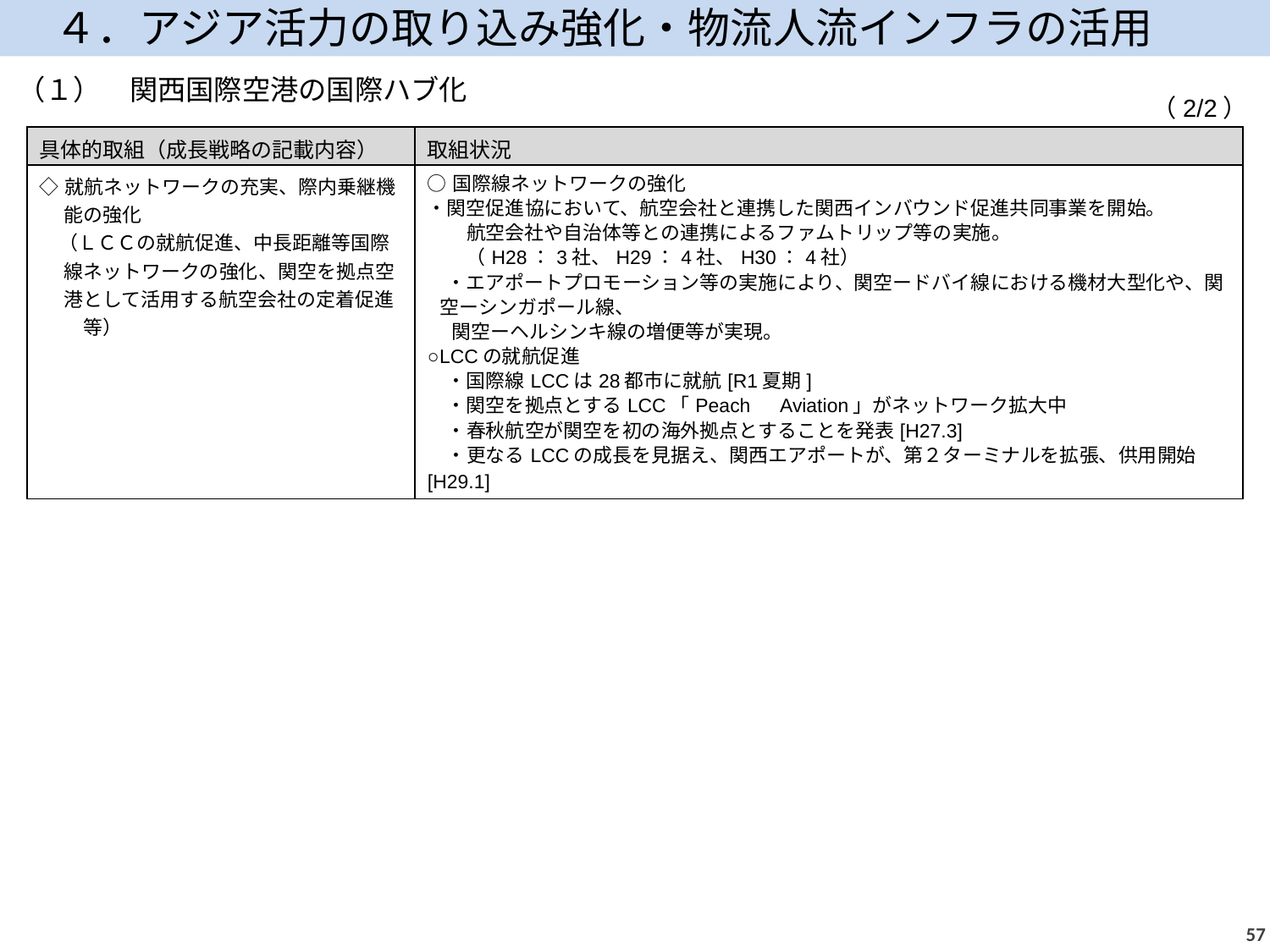

４．アジア活力の取り込み強化・物流人流インフラの活用
（１）　関西国際空港の国際ハブ化
（2/2）
| 具体的取組（成長戦略の記載内容） | 取組状況 |
| --- | --- |
| ◇就航ネットワークの充実、際内乗継機能の強化 　（ＬＣＣの就航促進、中長距離等国際線ネットワークの強化、関空を拠点空港として活用する航空会社の定着促進　等） | ○国際線ネットワークの強化 ・関空促進協において、航空会社と連携した関西インバウンド促進共同事業を開始。 　　航空会社や自治体等との連携によるファムトリップ等の実施。 　　（H28：3社、H29：4社、H30：4社）　 　・エアポートプロモーション等の実施により、関空ードバイ線における機材大型化や、関空ーシンガポール線、 　 関空ーヘルシンキ線の増便等が実現。 ○LCCの就航促進 　・国際線LCCは28都市に就航[R1夏期] 　・関空を拠点とするLCC「Peach　Aviation」がネットワーク拡大中 　・春秋航空が関空を初の海外拠点とすることを発表[H27.3] 　・更なるLCCの成長を見据え、関西エアポートが、第２ターミナルを拡張、供用開始[H29.1] |
57